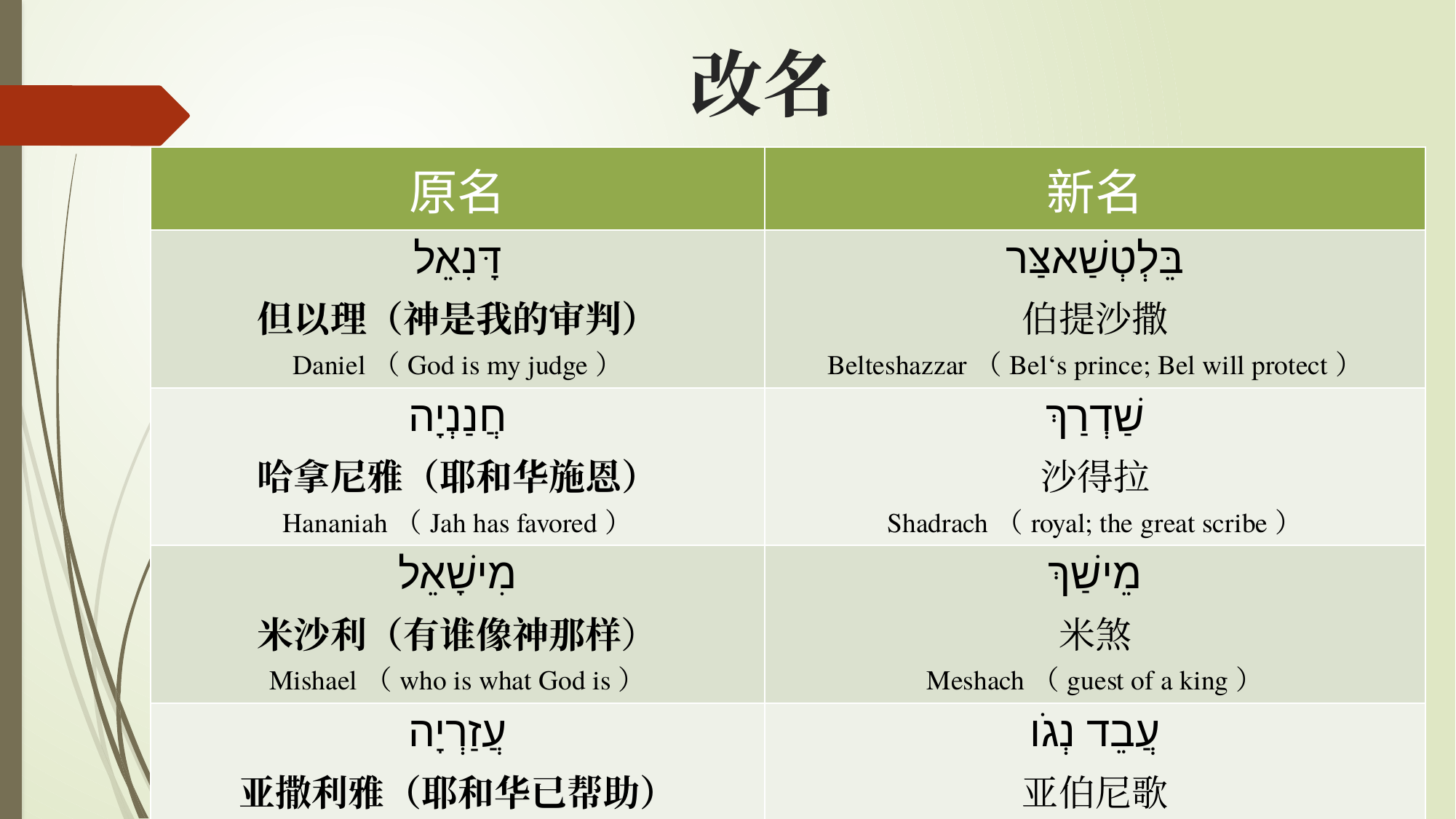

# 改名
| 原名 | 新名 |
| --- | --- |
| דָּנִאֵל 但以理（神是我的审判） Daniel（God is my judge） | בֵּלְטְשַׁאצַּר 伯提沙撒 Belteshazzar（Bel‘s prince; Bel will protect） |
| חֲנַנְיָה 哈拿尼雅（耶和华施恩） Hananiah（Jah has favored） | שַׁדְרַךְ 沙得拉 Shadrach（royal; the great scribe） |
| מִישָׁאֵל 米沙利（有谁像神那样） Mishael（who is what God is） | מֵישַׁךְ 米煞 Meshach（guest of a king） |
| עֲזַרְיָה 亚撒利雅（耶和华已帮助） Azariah（Jah has helped） | עֲבֵד נְגֹו 亚伯尼歌 Abednego（servant of Nebo） |